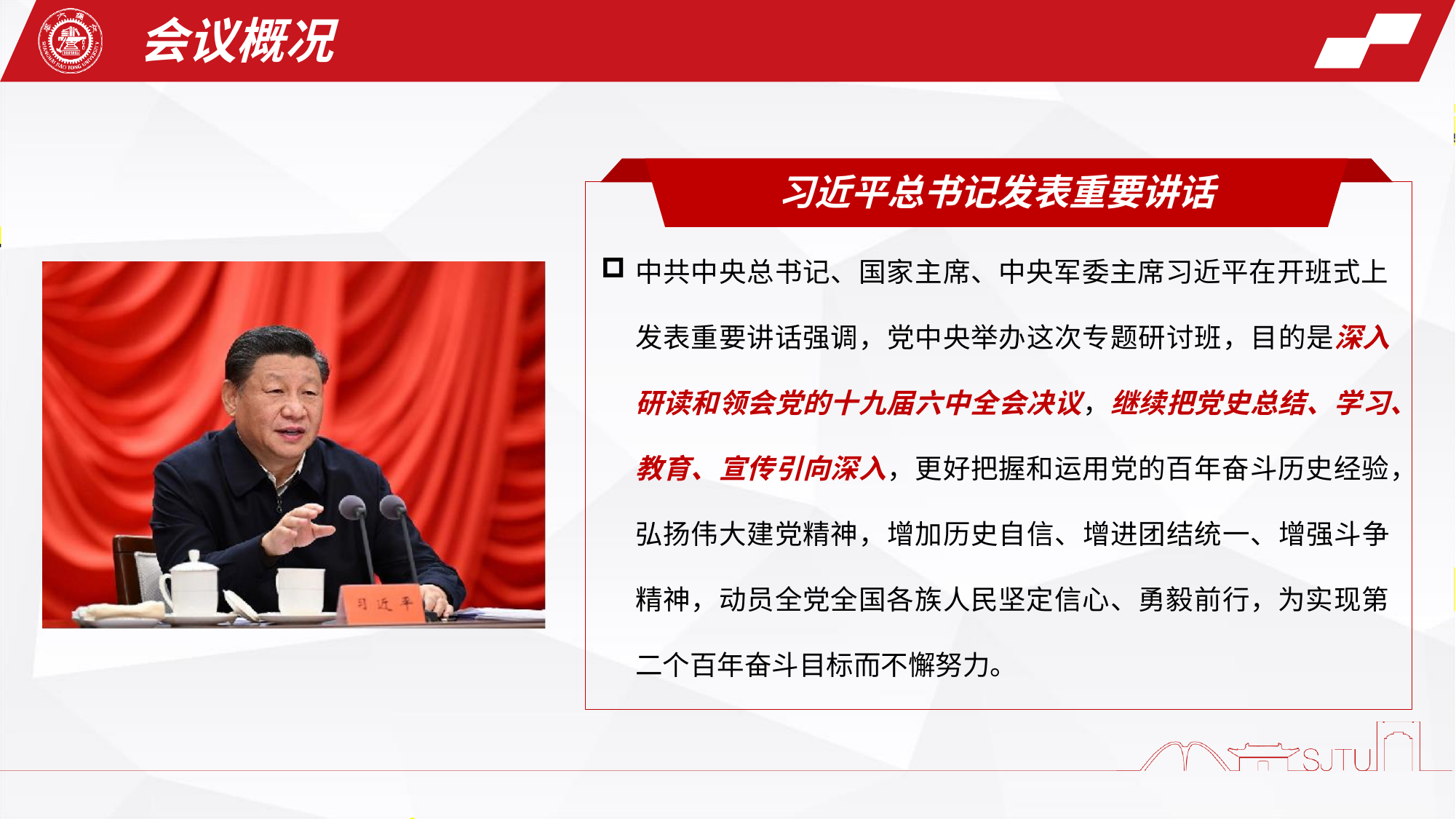

# 会议概况

习近平总书记发表重要讲话

中共中央总书记、国家主席、中央军委主席习近平在开班式上
发表重要讲话强调，党中央举办这次专题研讨班，目的是深入 研读和领会党的十九届六中全会决议，继续把党史总结、学习、 教育、宣传引向深入，更好把握和运用党的百年奋斗历史经验， 弘扬伟大建党精神，增加历史自信、增进团结统一、增强斗争 精神，动员全党全国各族人民坚定信心、勇毅前行，为实现第 二个百年奋斗目标而不懈努力。